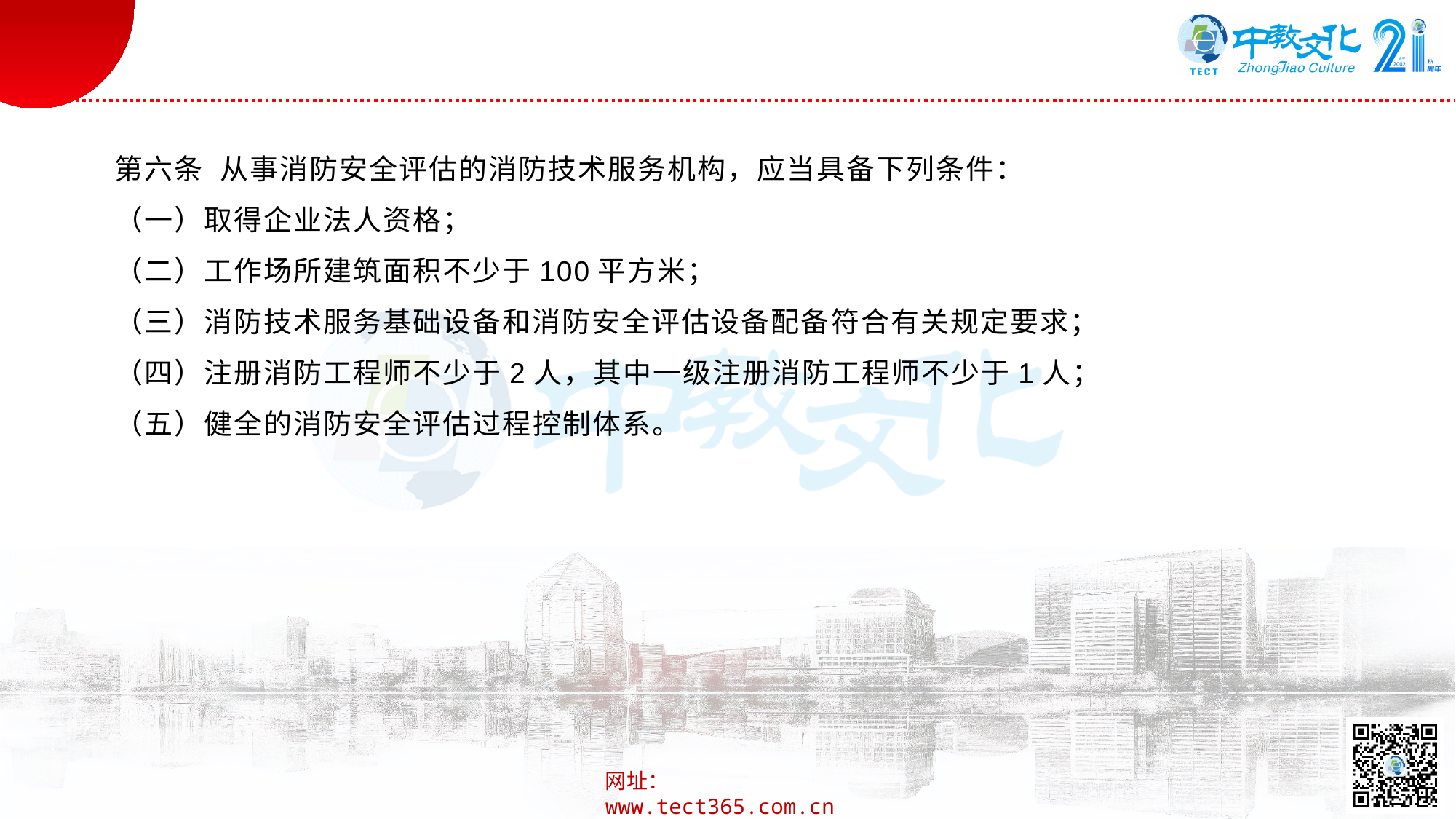

第六条  从事消防安全评估的消防技术服务机构，应当具备下列条件：
（一）取得企业法人资格；
（二）工作场所建筑面积不少于100平方米；
（三）消防技术服务基础设备和消防安全评估设备配备符合有关规定要求；
（四）注册消防工程师不少于2人，其中一级注册消防工程师不少于1人；
（五）健全的消防安全评估过程控制体系。